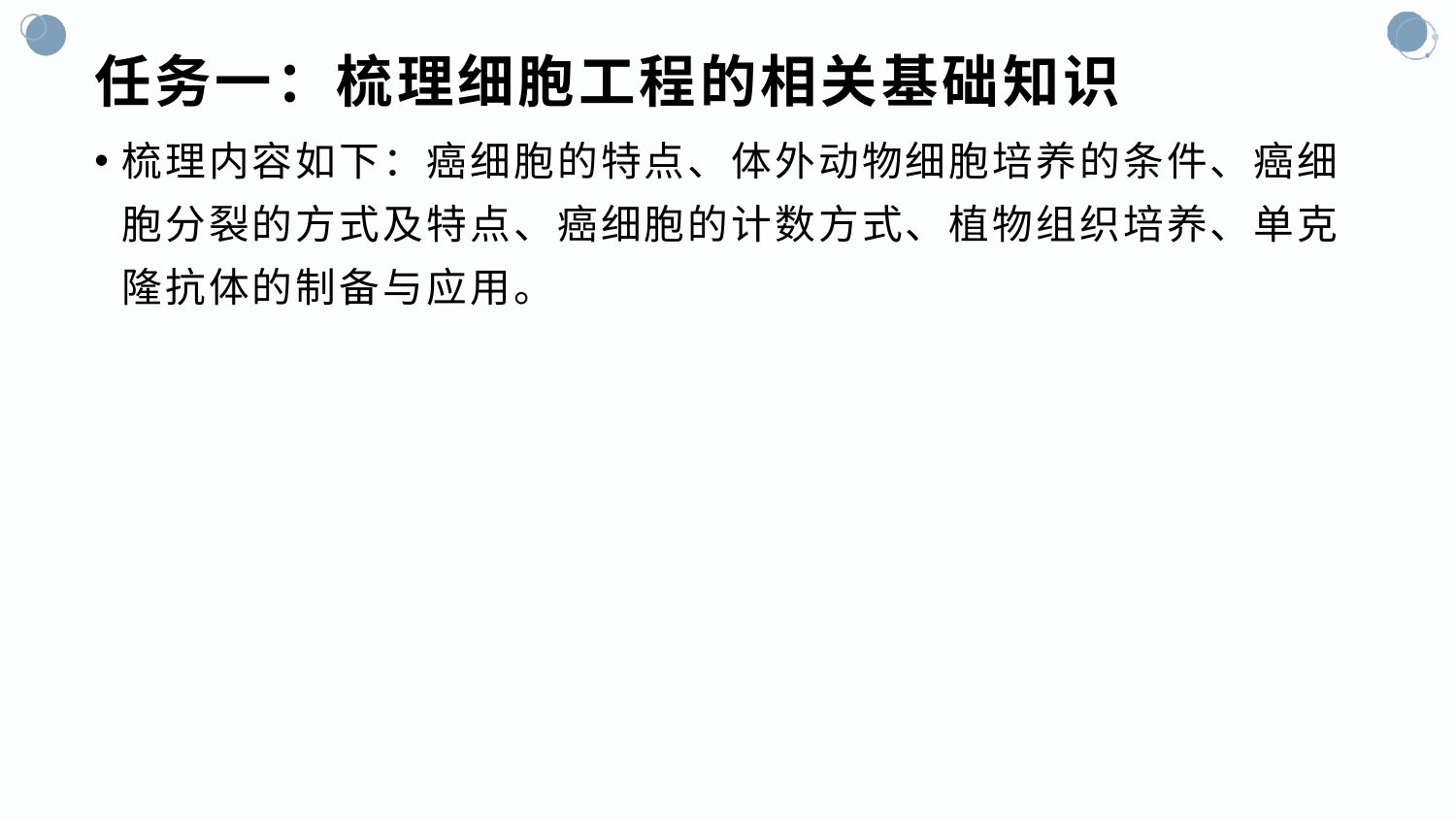

# 任务一：梳理细胞工程的相关基础知识
梳理内容如下：癌细胞的特点、体外动物细胞培养的条件、癌细胞分裂的方式及特点、癌细胞的计数方式、植物组织培养、单克隆抗体的制备与应用。